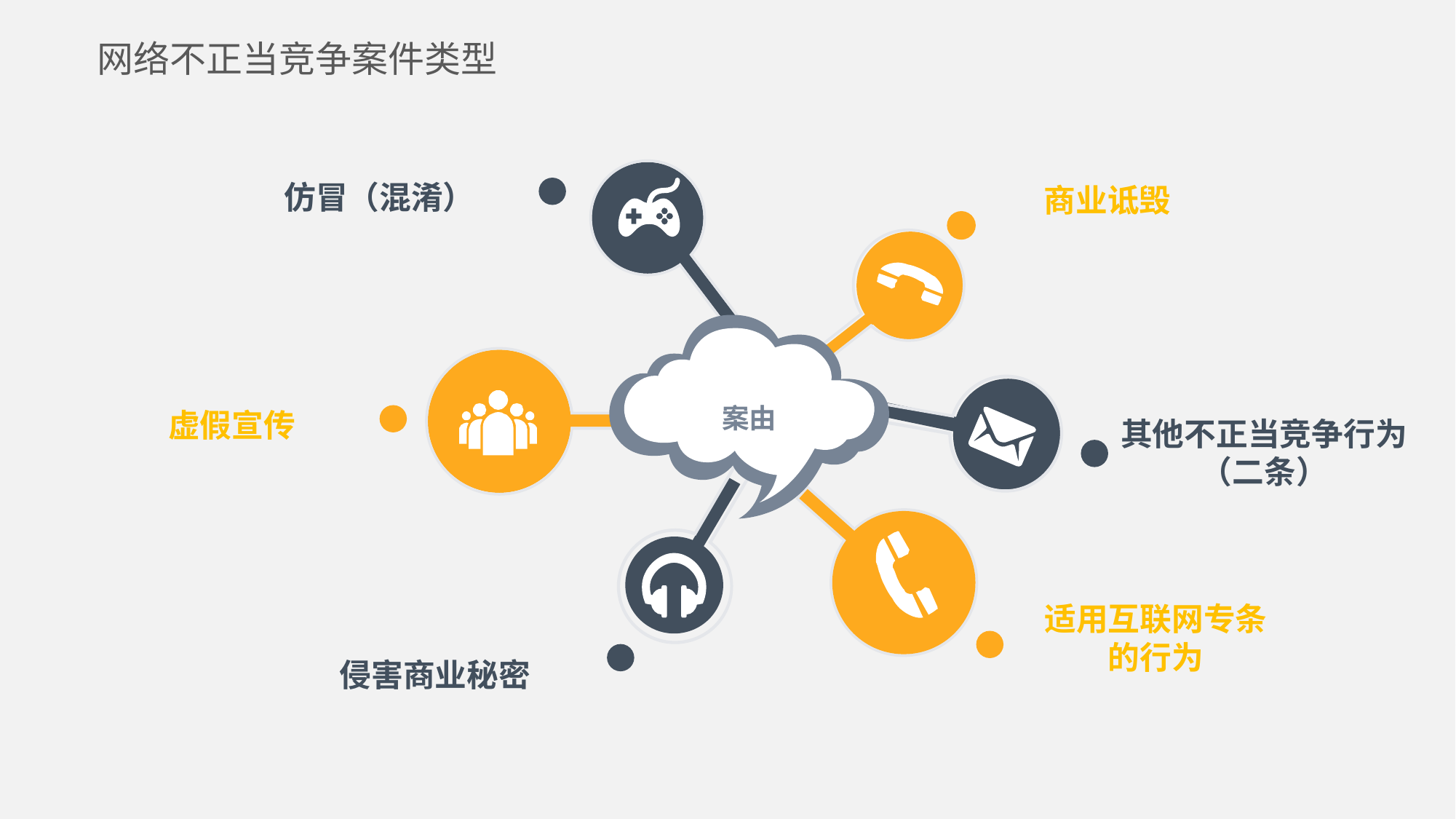

网络不正当竞争案件类型

仿冒（混淆）

商业诋毁

案由

虚假宣传

其他不正当竞争行为
（二条）

侵害商业秘密

适用互联网专条
的行为